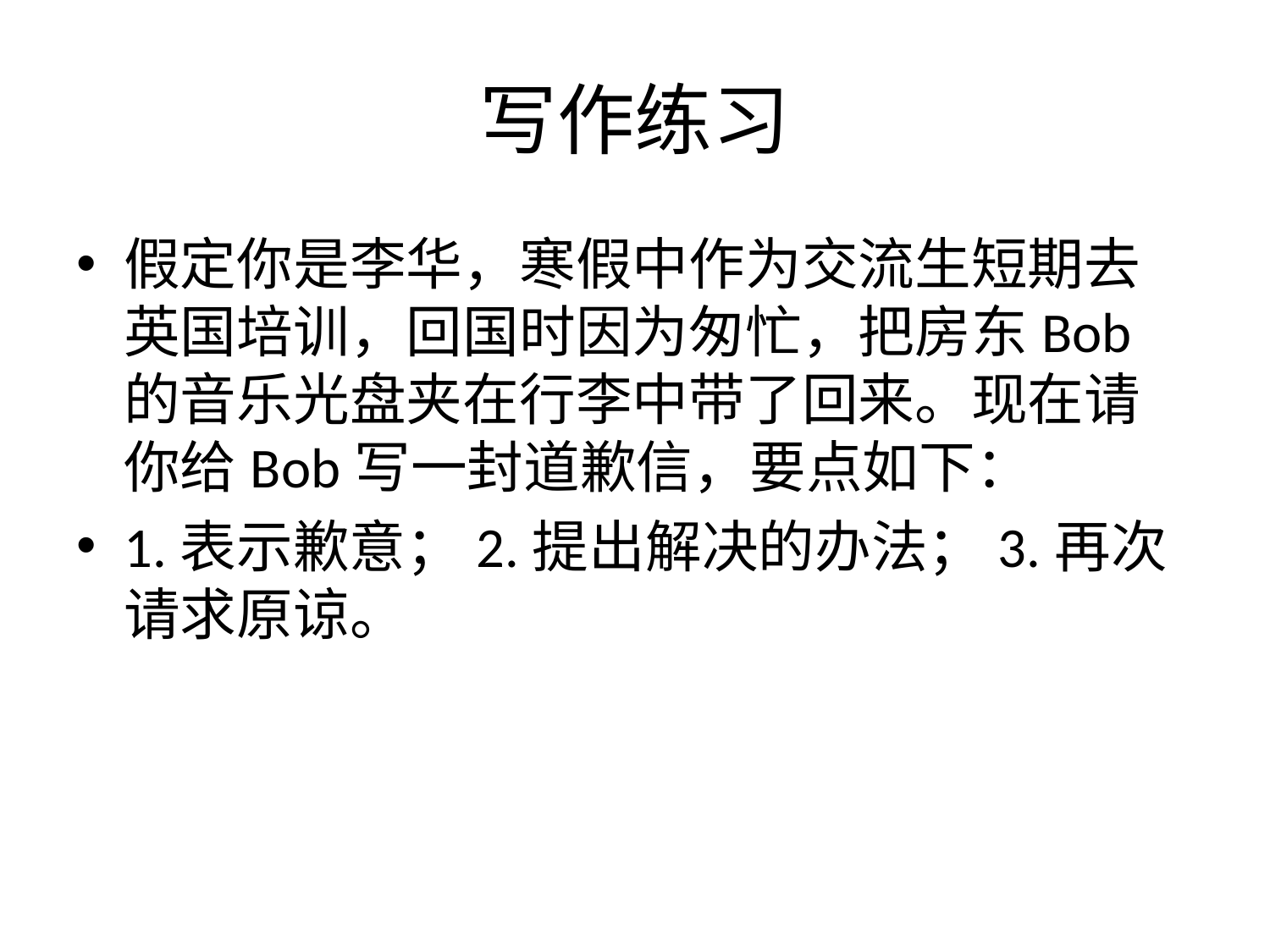

# 写作练习
假定你是李华，寒假中作为交流生短期去英国培训，回国时因为匆忙，把房东Bob的音乐光盘夹在行李中带了回来。现在请你给Bob写一封道歉信，要点如下：
1.表示歉意；2.提出解决的办法；3.再次请求原谅。